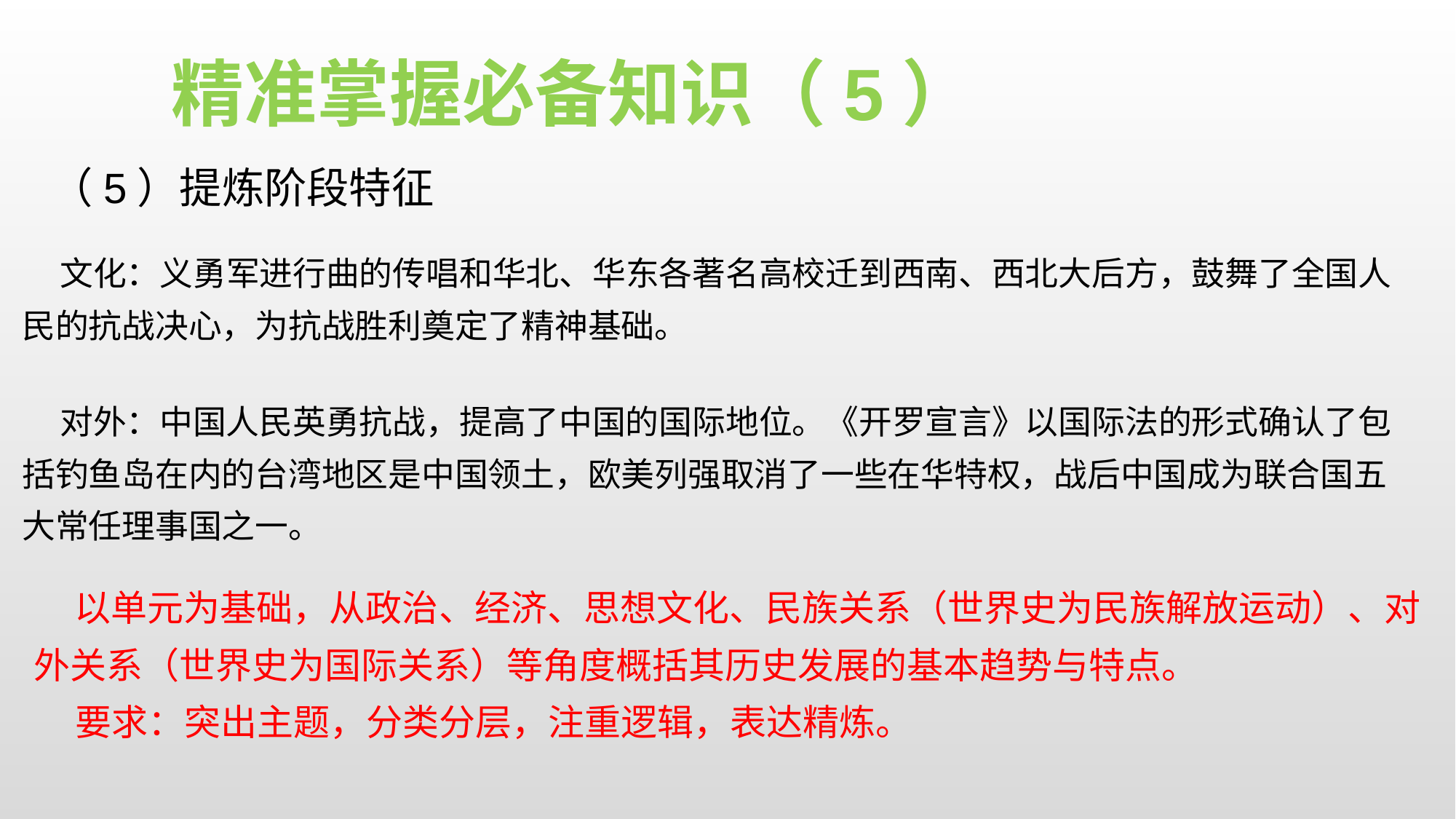

精准掌握必备知识（5）
（5）提炼阶段特征
    文化：义勇军进行曲的传唱和华北、华东各著名高校迁到西南、西北大后方，鼓舞了全国人民的抗战决心，为抗战胜利奠定了精神基础。
    对外：中国人民英勇抗战，提高了中国的国际地位。《开罗宣言》以国际法的形式确认了包括钓鱼岛在内的台湾地区是中国领土，欧美列强取消了一些在华特权，战后中国成为联合国五大常任理事国之一。
    以单元为基础，从政治、经济、思想文化、民族关系（世界史为民族解放运动）、对外关系（世界史为国际关系）等角度概括其历史发展的基本趋势与特点。
    要求：突出主题，分类分层，注重逻辑，表达精炼。